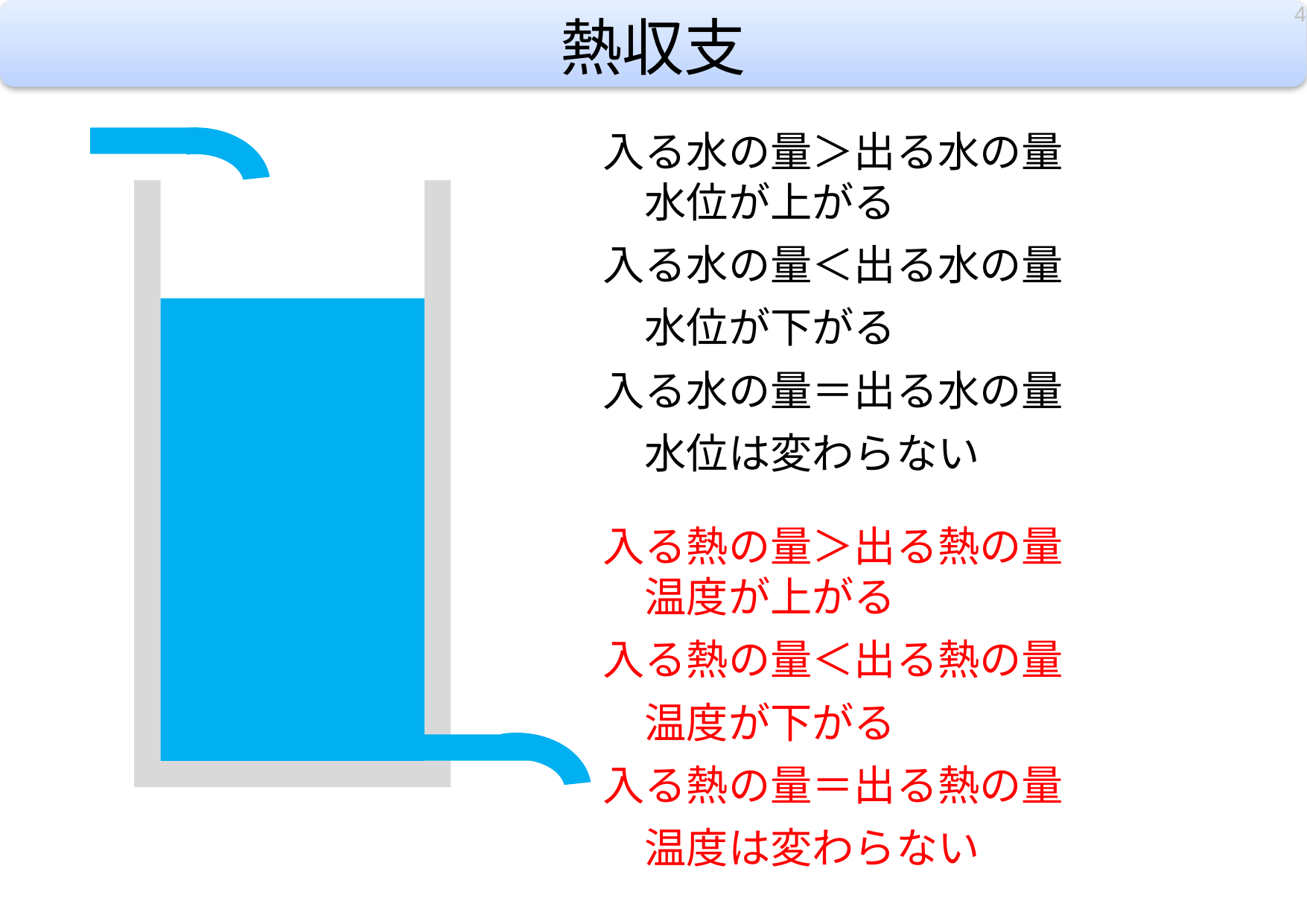

4
# 熱収支
入る水の量＞出る水の量
　水位が上がる
入る水の量＜出る水の量
　水位が下がる
入る水の量＝出る水の量
　水位は変わらない

入る熱の量＞出る熱の量
　温度が上がる
入る熱の量＜出る熱の量
　温度が下がる
入る熱の量＝出る熱の量
　温度は変わらない